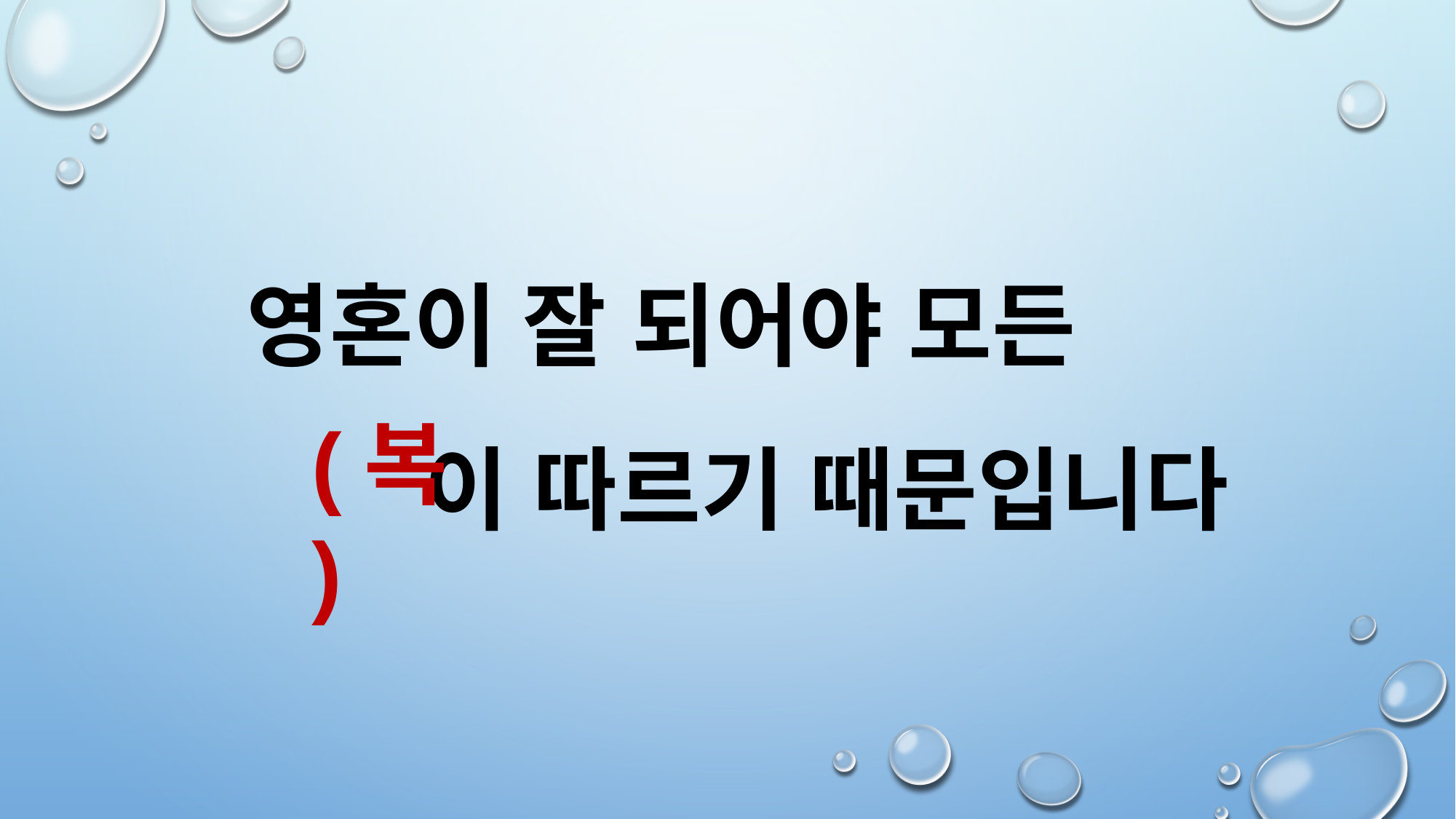

영혼이 잘 되어야 모든
             이 따르기 때문입니다
(복)